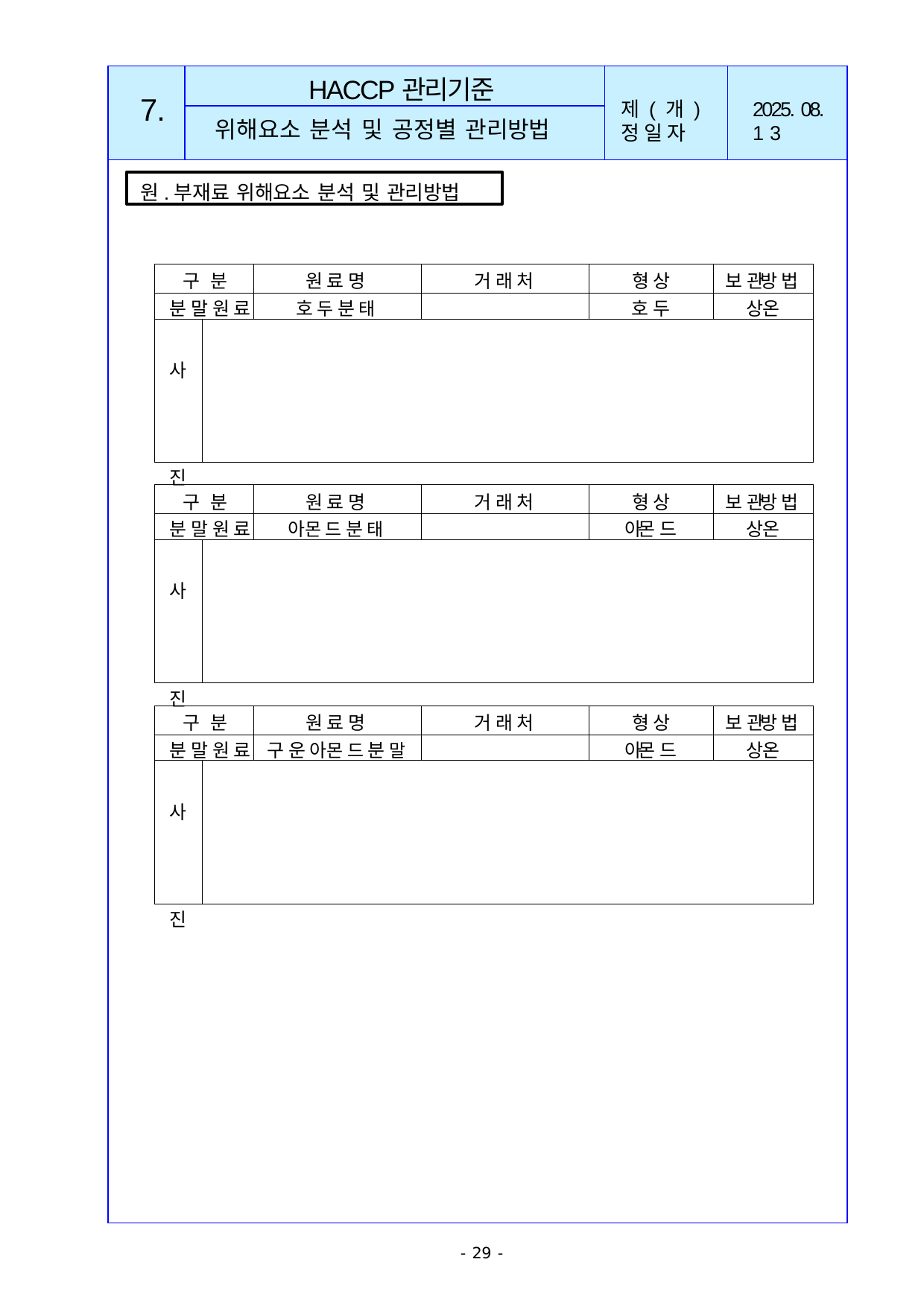

|  |  |  |  |
| --- | --- | --- | --- |
|  |  |  |  |
|  |  |  |  |
HACCP관리기준
7.
제 ( 개 ) 정 일 자
2025. 08. 1 3
위해요소 분석 및 공정별 관리방법
원.부재료 위해요소 분석 및 관리방법
| 구 분 |  | 원 료 명 | 거 래 처 | 형 상 | 보 관방 법 |
| --- | --- | --- | --- | --- | --- |
| 분 말 원 료 |  | 호 두 분 태 |  | 호 두 | 상온 |
| 사 진 |  |  |  |  |  |
| 구 분 |  | 원 료 명 | 거 래 처 | 형 상 | 보 관방 법 |
| --- | --- | --- | --- | --- | --- |
| 분 말 원 료 |  | 아몬 드 분 태 |  | 아몬 드 | 상온 |
| 사 진 |  |  |  |  |  |
| 구 분 |  | 원 료 명 | 거 래 처 | 형 상 | 보 관방 법 |
| --- | --- | --- | --- | --- | --- |
| 분 말 원 료 |  | 구 운 아몬 드 분 말 |  | 아몬 드 | 상온 |
| 사 진 |  |  |  |  |  |
- 29 -